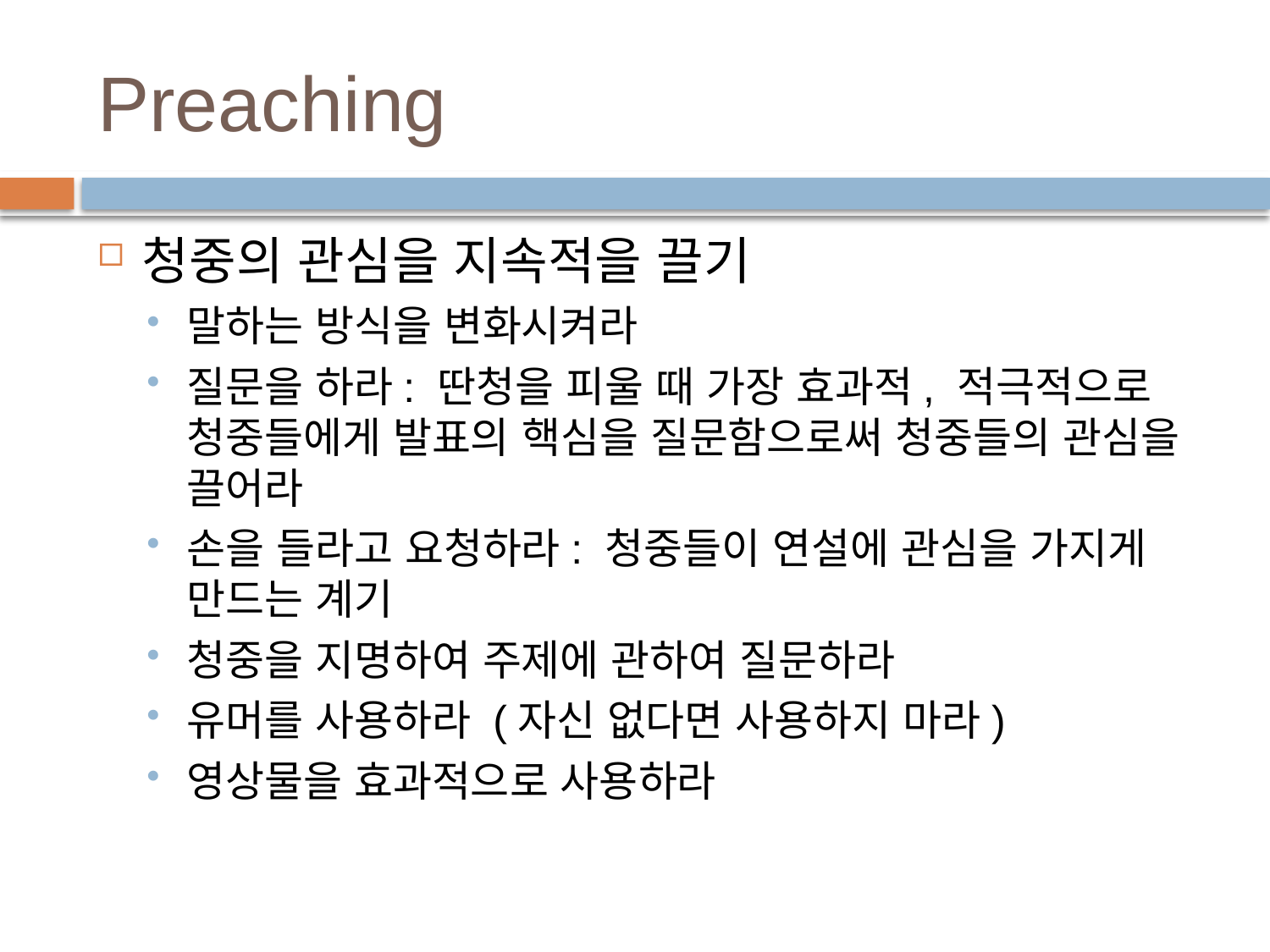

# Preaching
청중의 관심을 지속적을 끌기
말하는 방식을 변화시켜라
질문을 하라: 딴청을 피울 때 가장 효과적, 적극적으로 청중들에게 발표의 핵심을 질문함으로써 청중들의 관심을 끌어라
손을 들라고 요청하라: 청중들이 연설에 관심을 가지게 만드는 계기
청중을 지명하여 주제에 관하여 질문하라
유머를 사용하라 (자신 없다면 사용하지 마라)
영상물을 효과적으로 사용하라